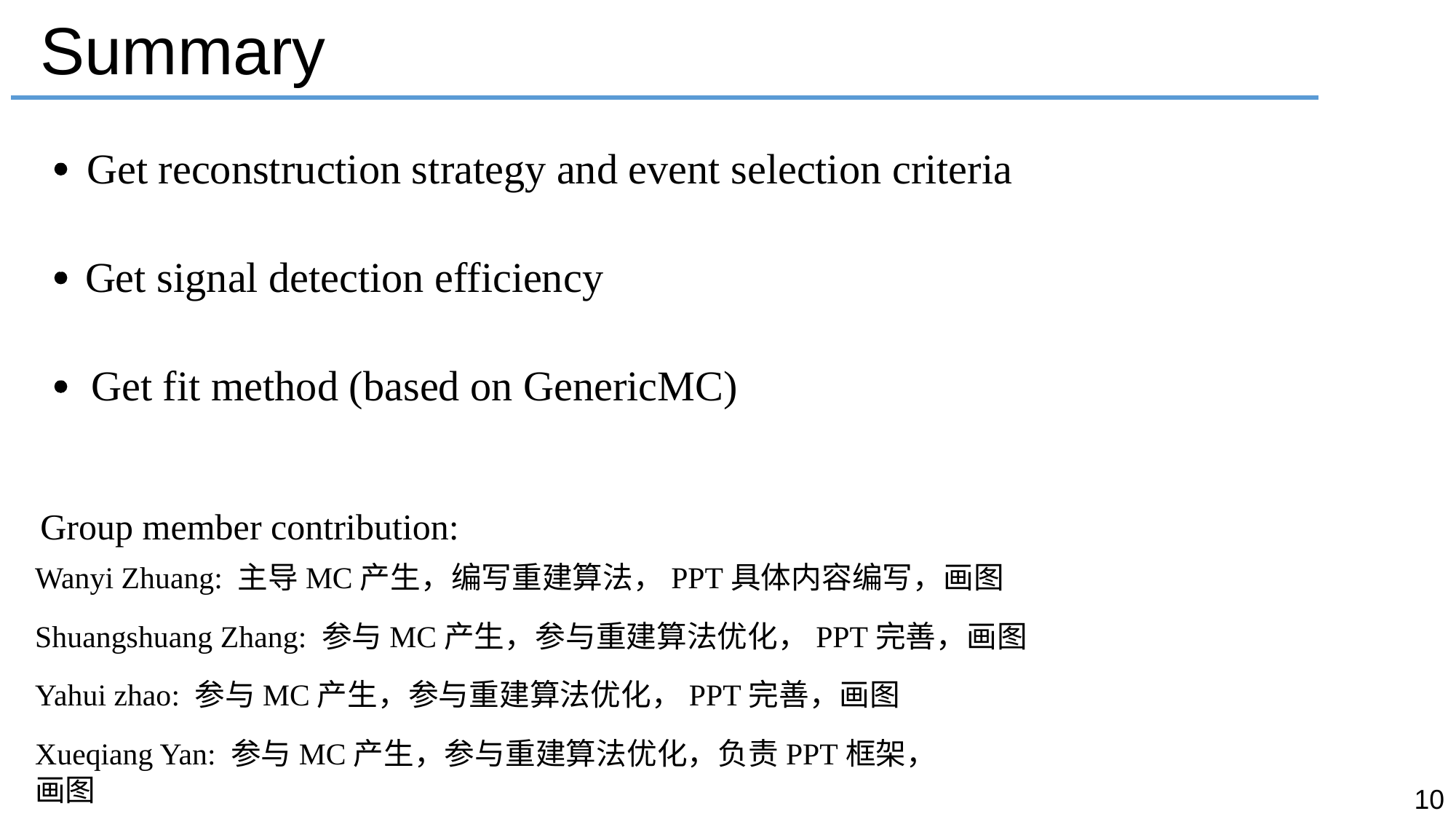

Summary
Get reconstruction strategy and event selection criteria
..
Get signal detection efficiency
..
Get fit method (based on GenericMC)
..
Group member contribution:
Wanyi Zhuang: 主导MC产生，编写重建算法，PPT具体内容编写，画图
Shuangshuang Zhang: 参与MC产生，参与重建算法优化，PPT完善，画图
Yahui zhao: 参与MC产生，参与重建算法优化，PPT完善，画图
Xueqiang Yan: 参与MC产生，参与重建算法优化，负责PPT框架，画图
10